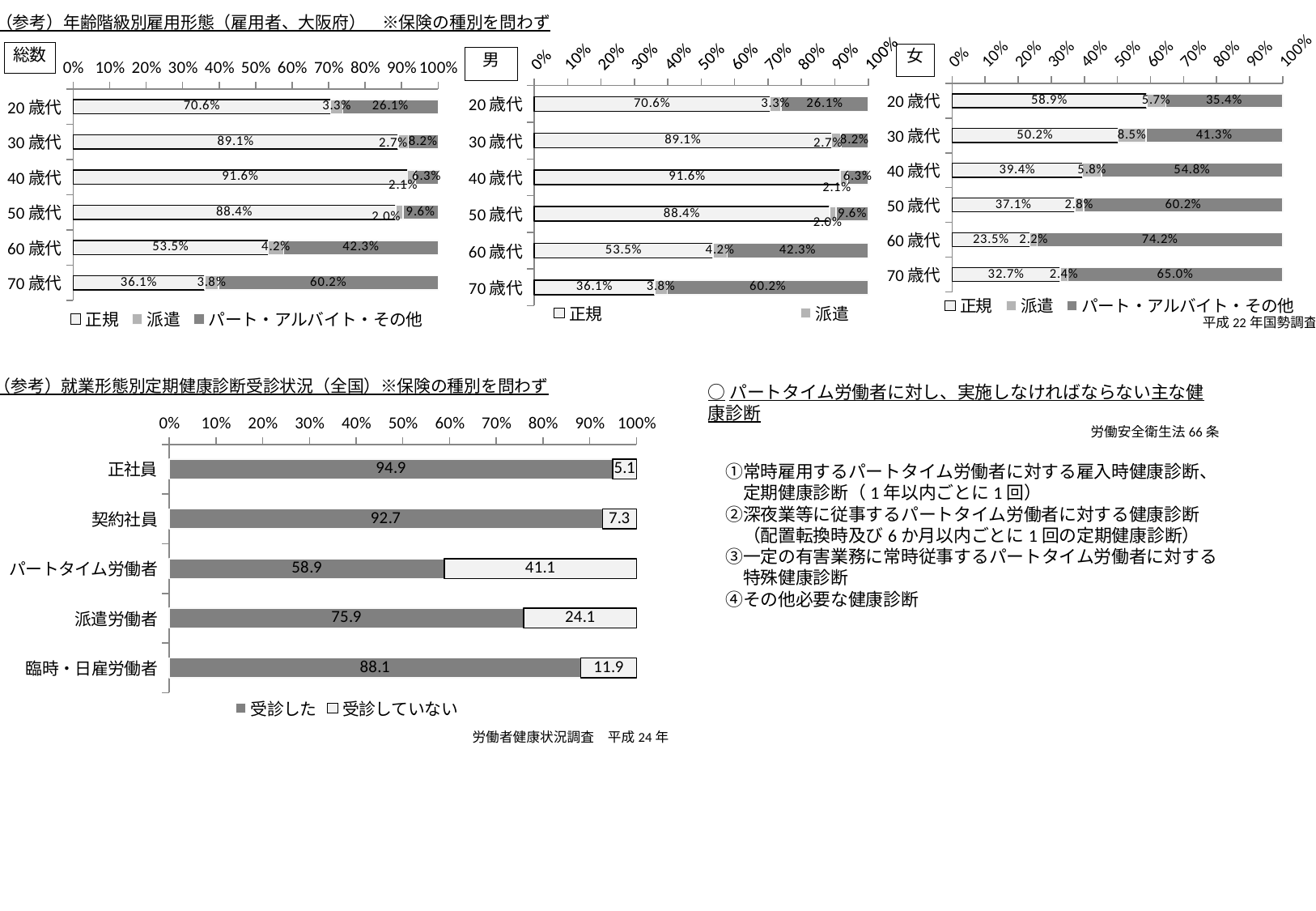

（参考）年齢階級別雇用形態（雇用者、大阪府）　※保険の種別を問わず

### Chart

| Category | 正規 | 派遣 | パート・アルバイト・その他 |
|---|---|---|---|
| 20歳代 | 0.7058760887766043 | 0.03345647096840528 | 0.2606674402549904 |
| 30歳代 | 0.8906847496699191 | 0.02738431814370508 | 0.08193093218637587 |
| 40歳代 | 0.9161576172466569 | 0.020797092320434436 | 0.06304529043290867 |
| 50歳代 | 0.883966425494141 | 0.019789628096199392 | 0.09624394640965969 |
| 60歳代 | 0.5350328216771136 | 0.04221904150831647 | 0.42274813681456985 |
| 70歳代 | 0.3605466642690164 | 0.037762992267577775 | 0.6016903434634059 |

### Chart

| Category | 正規 | 派遣 | パート・アルバイト・その他 |
|---|---|---|---|
| 20歳代 | 0.589056936235821 | 0.05717484673837231 | 0.3537682170258067 |
| 30歳代 | 0.501930719757281 | 0.08493286360844 | 0.413136416634279 |
| 40歳代 | 0.3944171579807386 | 0.05769273233714082 | 0.5478901096821206 |
| 50歳代 | 0.3708064270201885 | 0.027676242360804904 | 0.6015173306190066 |
| 60歳代 | 0.23549103259167495 | 0.022347185201166426 | 0.7421617822071586 |
| 70歳代 | 0.3267404237553491 | 0.0236405385659117 | 0.6496190376787392 |

### Chart

| Category | 正規 | 派遣 | パート・アルバイト・その他 |
|---|---|---|---|
| 20歳代 | 0.7058760887766043 | 0.03345647096840528 | 0.2606674402549904 |
| 30歳代 | 0.8906847496699191 | 0.02738431814370508 | 0.08193093218637587 |
| 40歳代 | 0.9161576172466569 | 0.020797092320434436 | 0.06304529043290867 |
| 50歳代 | 0.883966425494141 | 0.019789628096199392 | 0.09624394640965969 |
| 60歳代 | 0.5350328216771136 | 0.04221904150831647 | 0.42274813681456985 |
| 70歳代 | 0.3605466642690164 | 0.037762992267577775 | 0.6016903434634059 |
平成22年国勢調査
（参考）就業形態別定期健康診断受診状況（全国）※保険の種別を問わず
○パートタイム労働者に対し、実施しなければならない主な健康診断
労働安全衛生法66条

　①常時雇用するパートタイム労働者に対する雇入時健康診断、
　　定期健康診断（1年以内ごとに1回）
　②深夜業等に従事するパートタイム労働者に対する健康診断
　　（配置転換時及び6か月以内ごとに1回の定期健康診断）
　③一定の有害業務に常時従事するパートタイム労働者に対する
　　特殊健康診断
　④その他必要な健康診断

### Chart

| Category | 受診した | 受診していない |
|---|---|---|
| 正社員 | 94.9 | 5.1 |
| 契約社員 | 92.7 | 7.3 |
| パートタイム労働者 | 58.9 | 41.1 |
| 派遣労働者 | 75.9 | 24.1 |
| 臨時・日雇労働者 | 88.1 | 11.9 |
労働者健康状況調査　平成24年